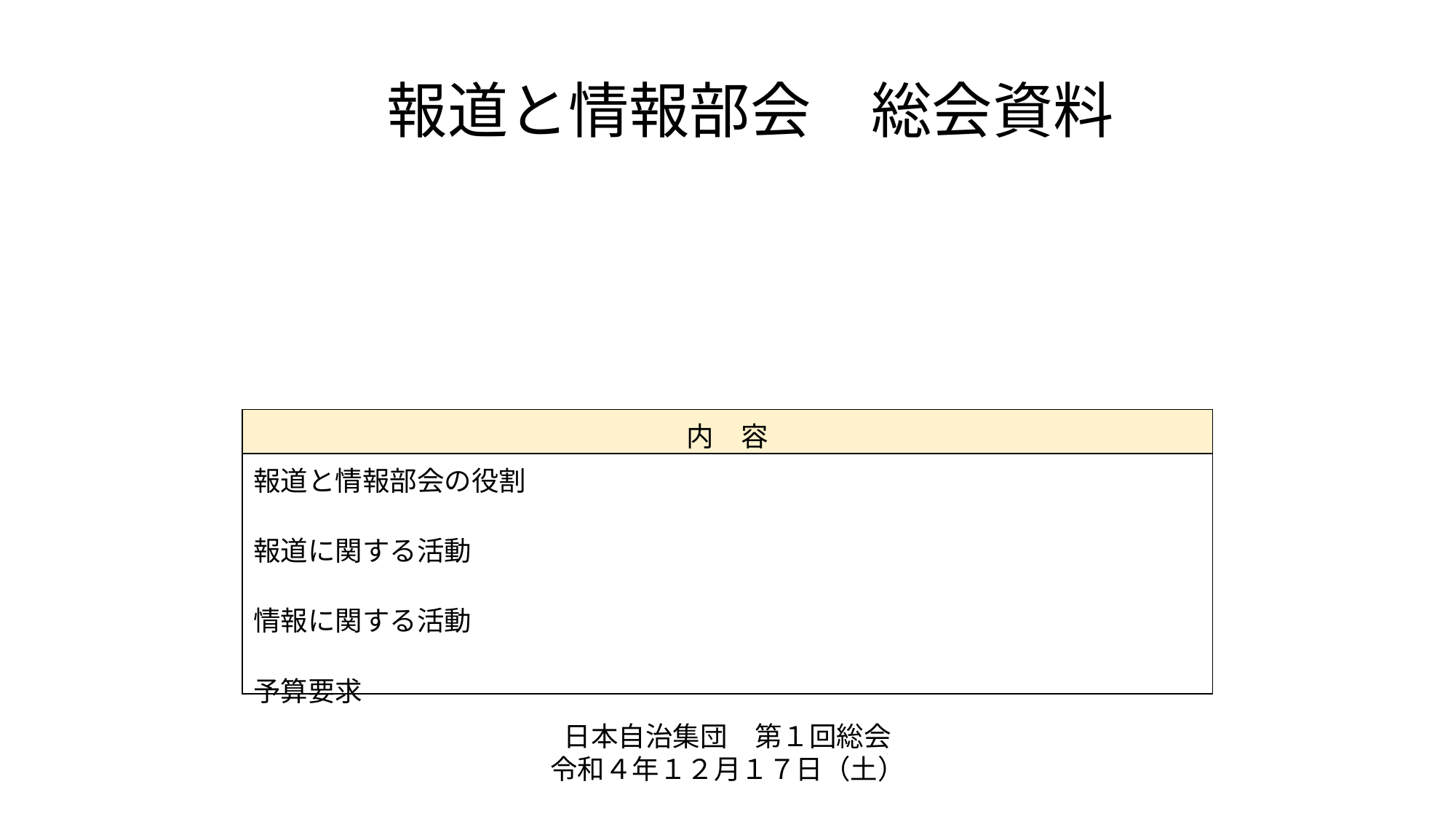

報道と情報部会　総会資料
| 内　容 |
| --- |
| 報道と情報部会の役割 報道に関する活動 情報に関する活動 予算要求 |
日本自治集団　第１回総会
令和４年１２月１７日（土）